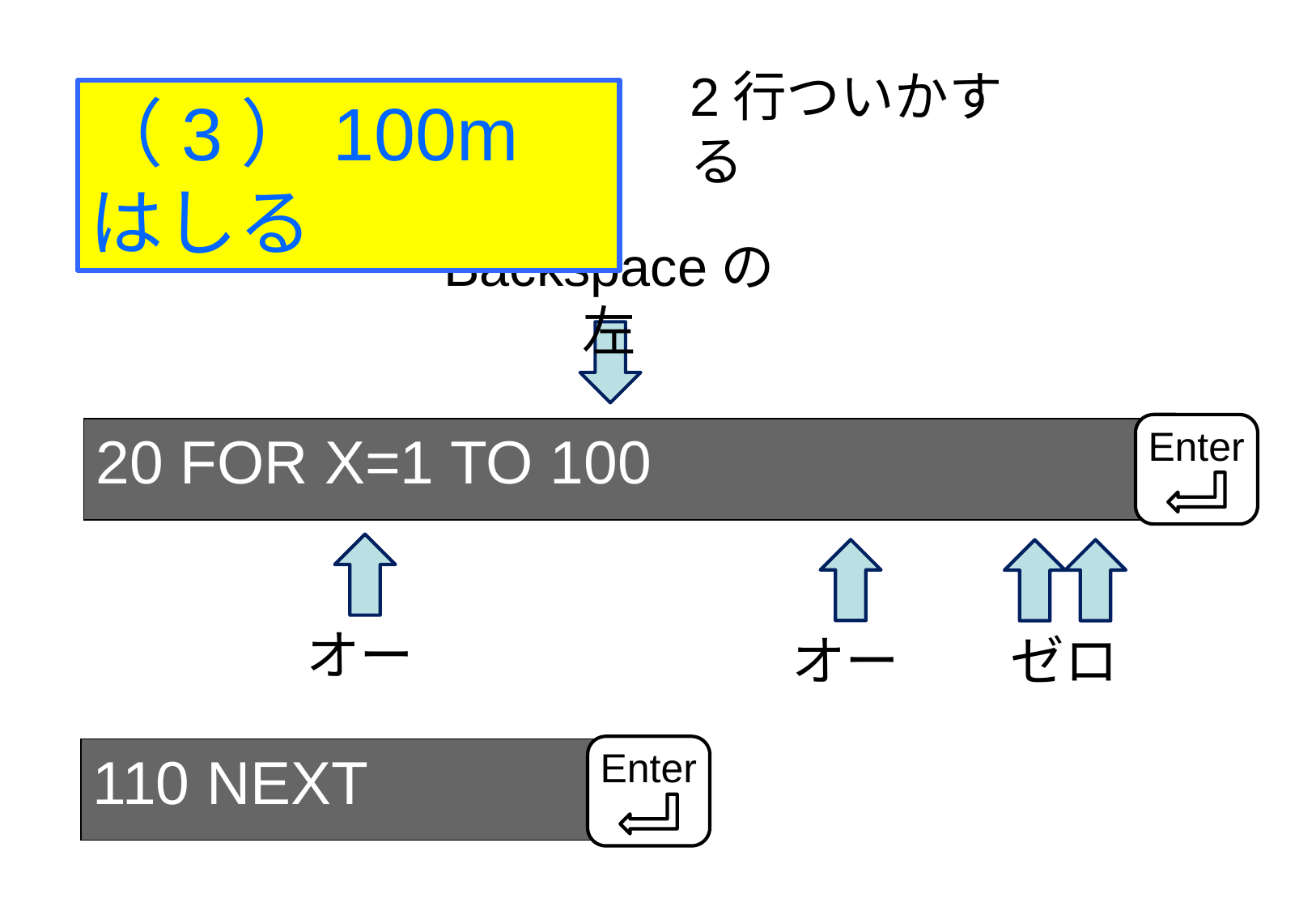

（3）100mはしる
2行ついかする
Backspaceの左

Enter

20 FOR X=1 TO 100

オー
オー
ゼロ

Enter

110 NEXT